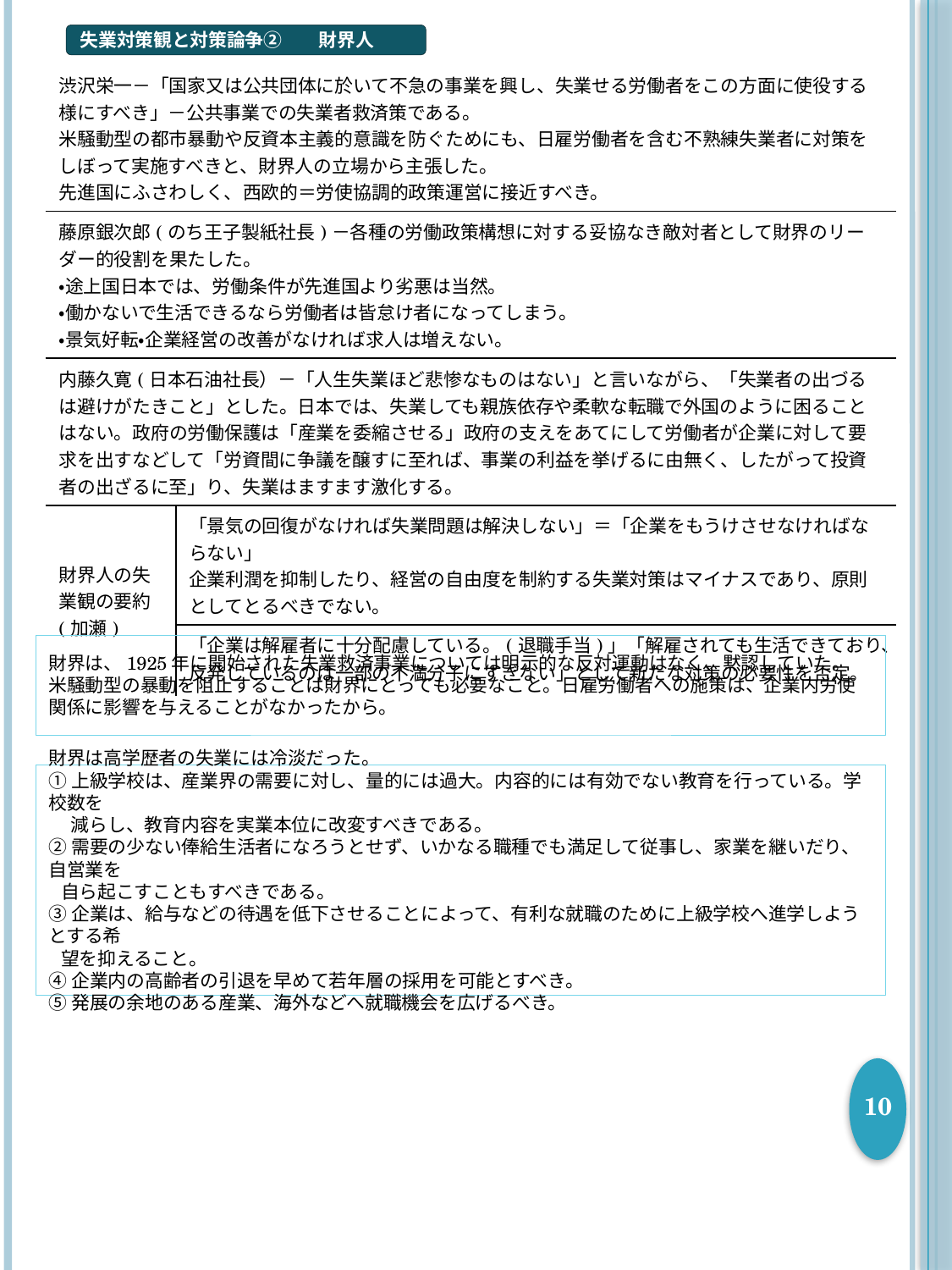

失業対策観と対策論争②　　財界人
| 渋沢栄一－「国家又は公共団体に於いて不急の事業を興し、失業せる労働者をこの方面に使役する様にすべき」－公共事業での失業者救済策である。 米騒動型の都市暴動や反資本主義的意識を防ぐためにも、日雇労働者を含む不熟練失業者に対策をしぼって実施すべきと、財界人の立場から主張した。 先進国にふさわしく、西欧的＝労使協調的政策運営に接近すべき。 |  |
| --- | --- |
| 藤原銀次郎(のち王子製紙社長)－各種の労働政策構想に対する妥協なき敵対者として財界のリーダー的役割を果たした。 ・途上国日本では、労働条件が先進国より劣悪は当然。 ・働かないで生活できるなら労働者は皆怠け者になってしまう。 ・景気好転・企業経営の改善がなければ求人は増えない。 |  |
| 内藤久寛(日本石油社長）－「人生失業ほど悲惨なものはない」と言いながら、「失業者の出づるは避けがたきこと」とした。日本では、失業しても親族依存や柔軟な転職で外国のように困ることはない。政府の労働保護は「産業を委縮させる」政府の支えをあてにして労働者が企業に対して要求を出すなどして「労資間に争議を醸すに至れば、事業の利益を挙げるに由無く、したがって投資者の出ざるに至」り、失業はますます激化する。 |  |
| 財界人の失業観の要約(加瀬) | 「景気の回復がなければ失業問題は解決しない」＝「企業をもうけさせなければならない」 企業利潤を抑制したり、経営の自由度を制約する失業対策はマイナスであり、原則としてとるべきでない。 |
|  | 「企業は解雇者に十分配慮している。(退職手当)」「解雇されても生活できており、反発しているのは一部の不満分子にすぎない」として新たな対策の必要性を否定。 |
財界は、1925年に開始された失業救済事業については明示的な反対運動はなく、黙認していた。
米騒動型の暴動を阻止することは財界にとっても必要なこと。日雇労働者への施策は、企業内労使関係に影響を与えることがなかったから。
財界は高学歴者の失業には冷淡だった。
①上級学校は、産業界の需要に対し、量的には過大。内容的には有効でない教育を行っている。学校数を
　 減らし、教育内容を実業本位に改変すべきである。
②需要の少ない俸給生活者になろうとせず、いかなる職種でも満足して従事し、家業を継いだり、自営業を
  自ら起こすこともすべきである。
③企業は、給与などの待遇を低下させることによって、有利な就職のために上級学校へ進学しようとする希
  望を抑えること。
④企業内の高齢者の引退を早めて若年層の採用を可能とすべき。
⑤発展の余地のある産業、海外などへ就職機会を広げるべき。
10